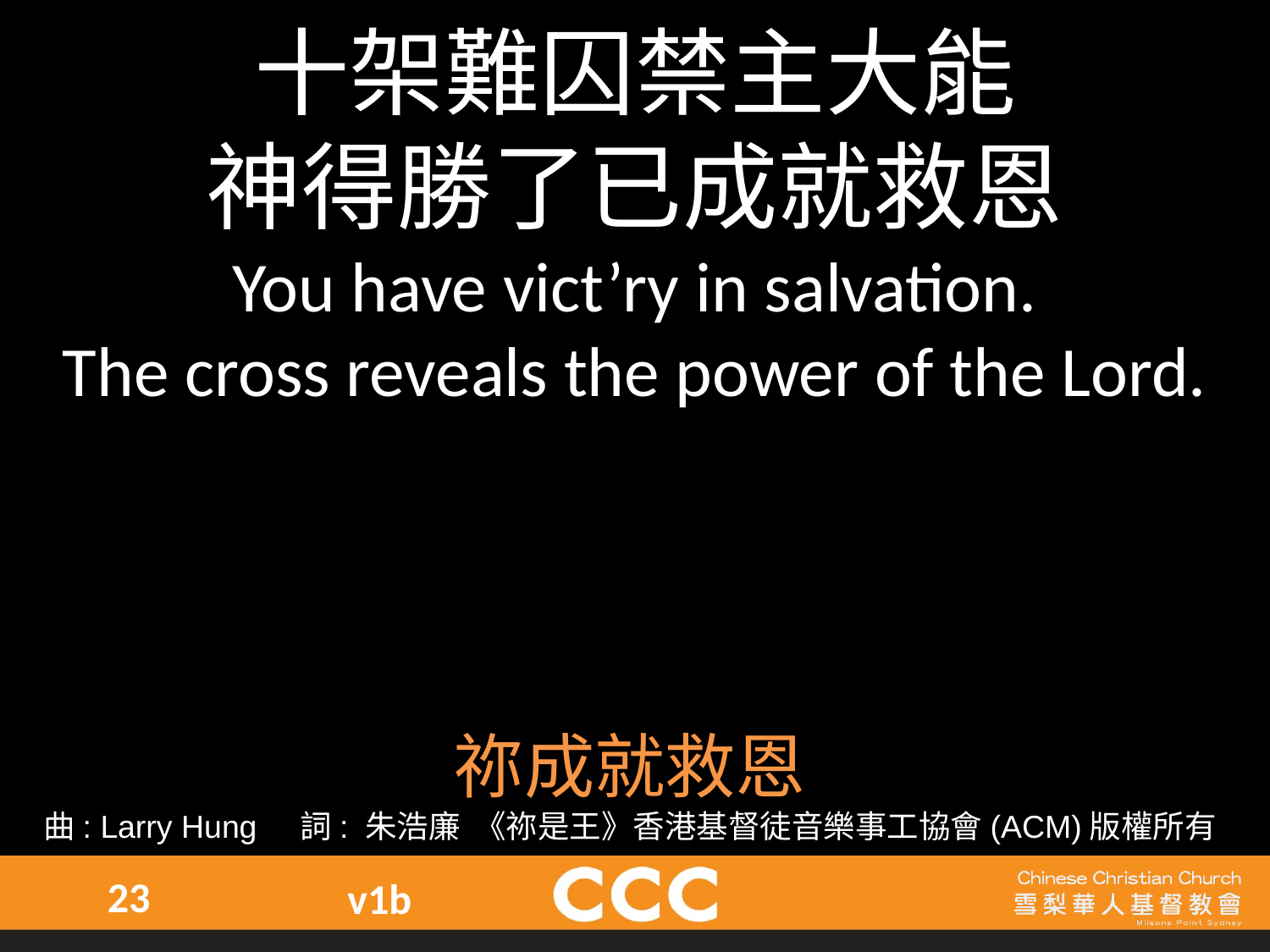

十架難囚禁主大能
神得勝了已成就救恩
You have vict’ry in salvation.
The cross reveals the power of the Lord.
祢成就救恩
曲: Larry Hung    詞: 朱浩廉  《祢是王》香港基督徒音樂事工協會(ACM)版權所有
23
v1b